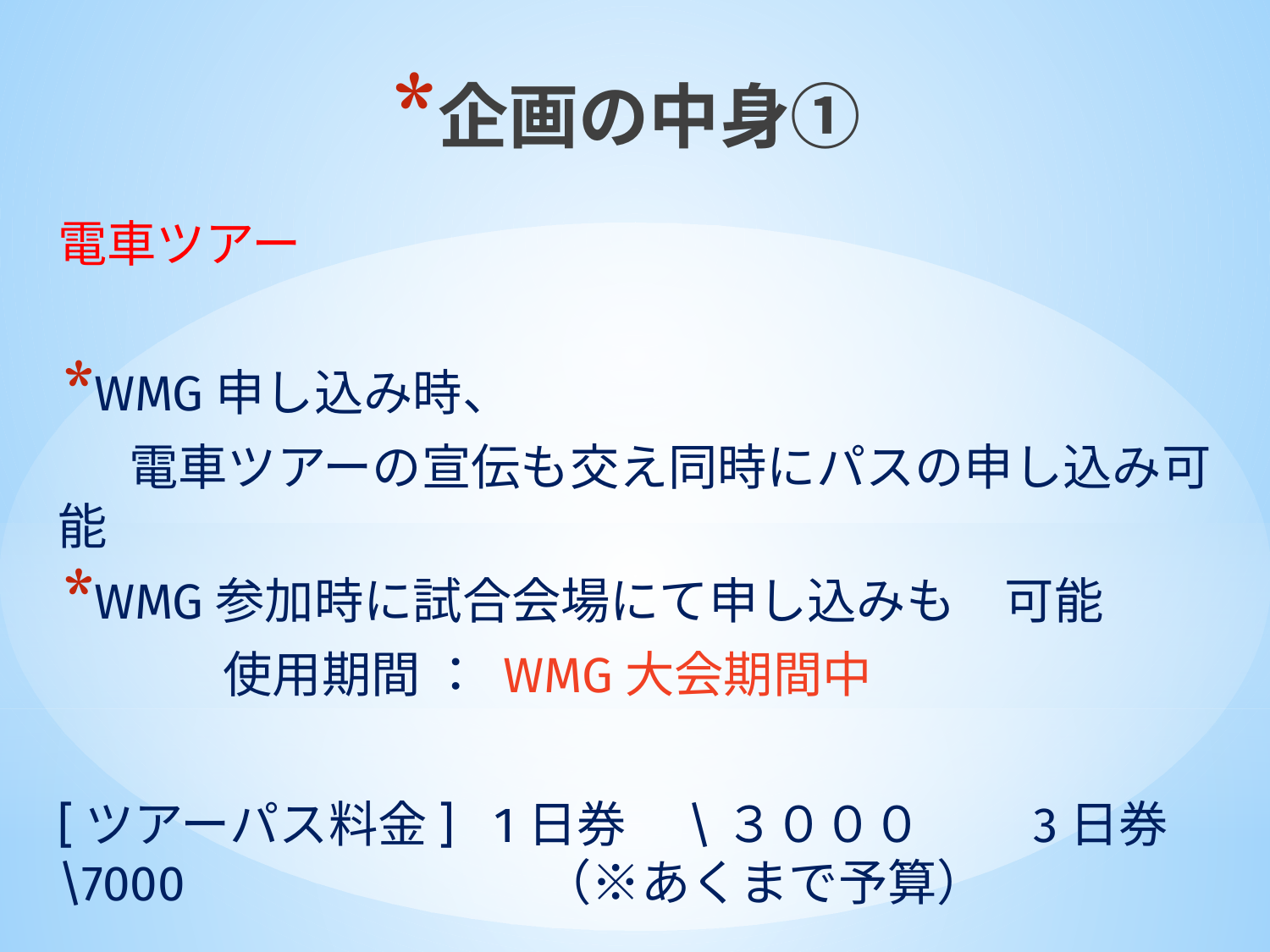

# 企画の中身①
電車ツアー

WMG申し込み時、
　  電車ツアーの宣伝も交え同時にパスの申し込み可能
WMG参加時に試合会場にて申し込みも　可能
    　　 使用期間 ： WMG大会期間中

[ツアーパス料金]   1日券　\３０００         3日券　\7000　　　　　　　（※あくまで予算）